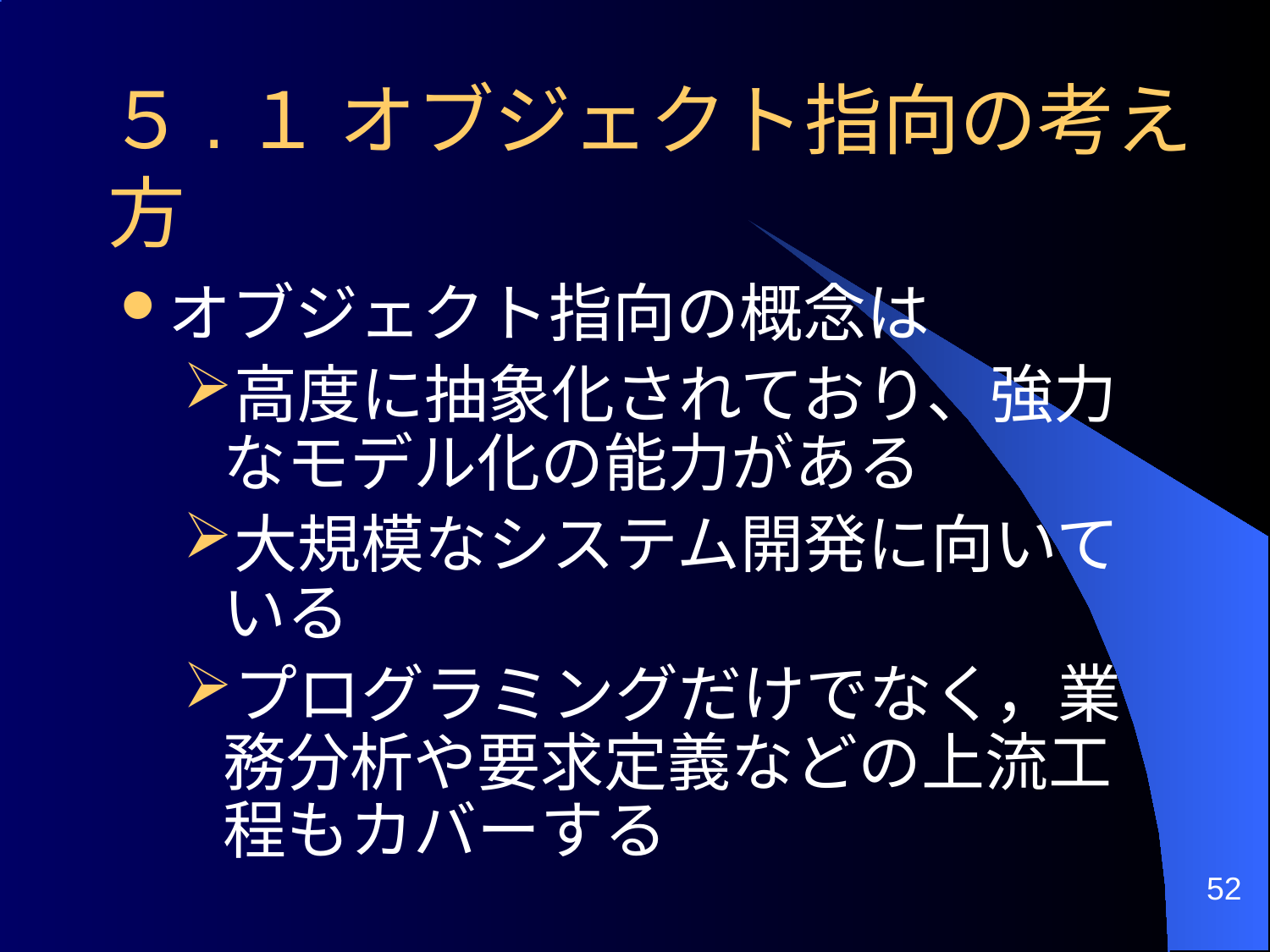

# ５.１ オブジェクト指向の考え方
オブジェクト指向の概念は
高度に抽象化されており、強力なモデル化の能力がある
大規模なシステム開発に向いている
プログラミングだけでなく，業務分析や要求定義などの上流工程もカバーする
52